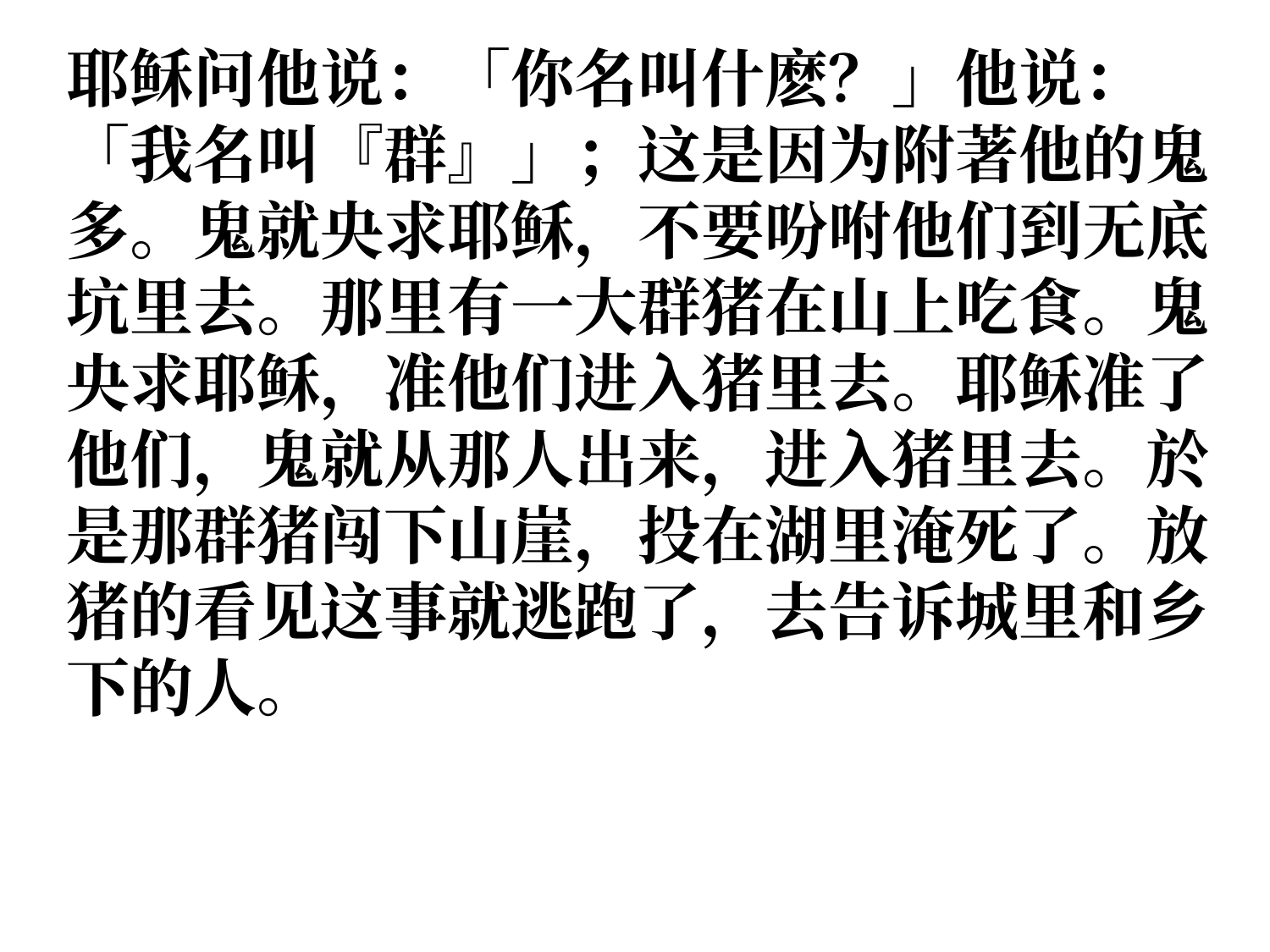

耶稣问他说：「你名叫什麽？」他说：「我名叫『群』」；这是因为附著他的鬼多。鬼就央求耶稣，不要吩咐他们到无底坑里去。那里有一大群猪在山上吃食。鬼央求耶稣，准他们进入猪里去。耶稣准了他们，鬼就从那人出来，进入猪里去。於是那群猪闯下山崖，投在湖里淹死了。放猪的看见这事就逃跑了，去告诉城里和乡下的人。